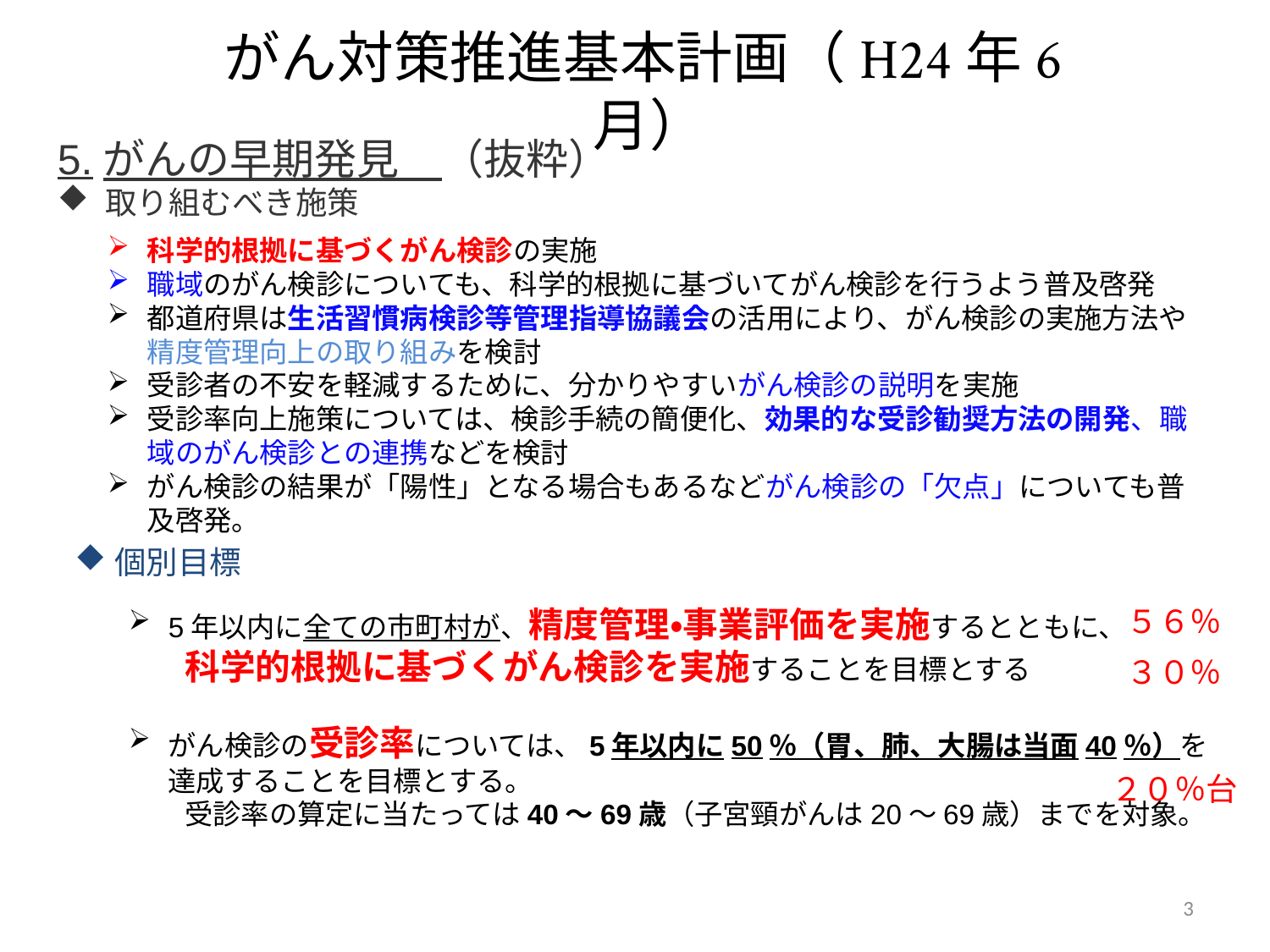

がん対策推進基本計画（H24年6月）
5.がんの早期発見　（抜粋）
取り組むべき施策
科学的根拠に基づくがん検診の実施
職域のがん検診についても、科学的根拠に基づいてがん検診を行うよう普及啓発
都道府県は生活習慣病検診等管理指導協議会の活用により、がん検診の実施方法や精度管理向上の取り組みを検討
受診者の不安を軽減するために、分かりやすいがん検診の説明を実施
受診率向上施策については、検診手続の簡便化、効果的な受診勧奨方法の開発、職域のがん検診との連携などを検討
がん検診の結果が「陽性」となる場合もあるなどがん検診の「欠点」についても普及啓発。

個別目標
5年以内に全ての市町村が、精度管理・事業評価を実施するとともに、
　　科学的根拠に基づくがん検診を実施することを目標とする

がん検診の受診率については、5年以内に50％（胃、肺、大腸は当面40％）を達成することを目標とする。
　　受診率の算定に当たっては40～69歳（子宮頸がんは20～69歳）までを対象。
５６％
３０％
２０％台
3